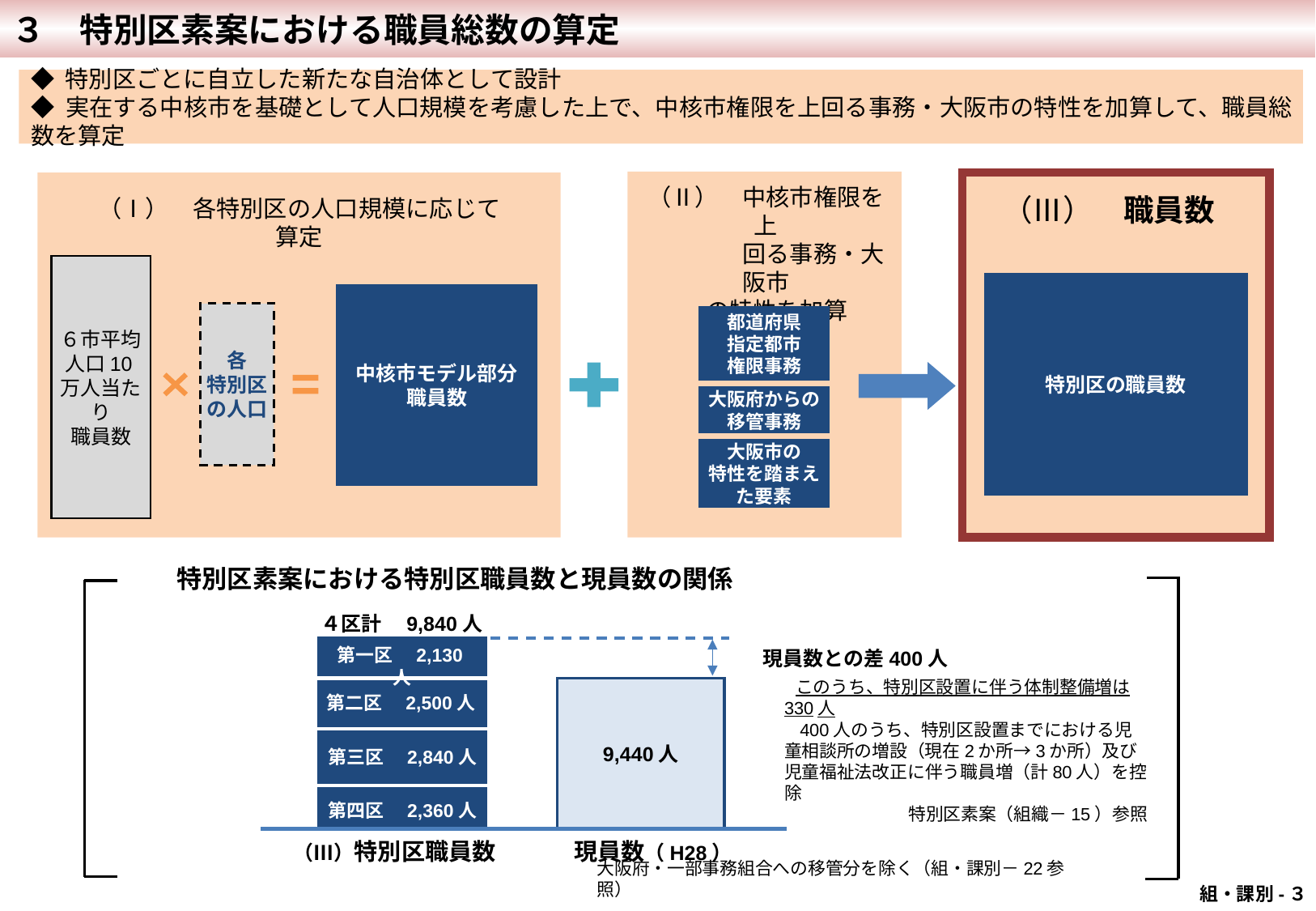

３　特別区素案における職員総数の算定
◆ 特別区ごとに自立した新たな自治体として設計
◆ 実在する中核市を基礎として人口規模を考慮した上で、中核市権限を上回る事務・大阪市の特性を加算して、職員総数を算定

（Ⅱ）　中核市権限を上
　　　　回る事務・大阪市
   の特性を加算
（Ⅲ）　職員数
（Ⅰ）　各特別区の人口規模に応じて算定
６市平均
人口10万人当たり
職員数
特別区の職員数
中核市モデル部分
職員数
各
特別区の人口
都道府県
指定都市
権限事務

大阪府からの
移管事務
大阪市の
特性を踏まえた要素
　特別区素案における特別区職員数と現員数の関係
４区計　9,840人
第一区　2,130人
　現員数との差400人
　　このうち、特別区設置に伴う体制整備増は330人
　　400人のうち、特別区設置までにおける児童相談所の増設（現在2か所→3か所）及び児童福祉法改正に伴う職員増（計80人）を控除
　　特別区素案（組織－15）参照

9,440人
第二区　2,500人
第三区　2,840人
第四区　2,360人
（Ⅲ）特別区職員数
現員数（H28）
大阪府・一部事務組合への移管分を除く（組・課別－22参照）
組・課別-３